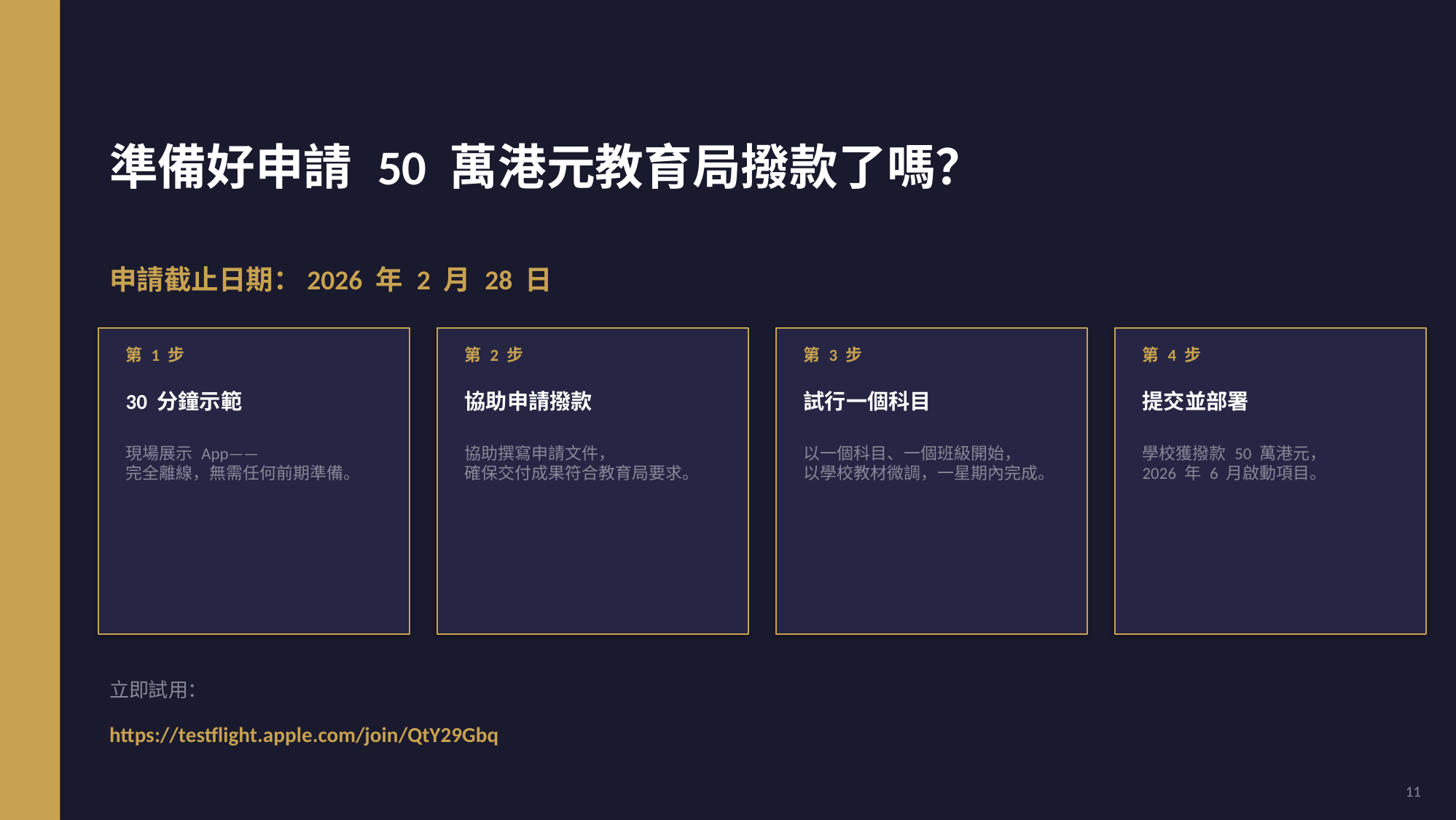

準備好申請 50 萬港元教育局撥款了嗎？
申請截止日期：2026 年 2 月 28 日

第 1 步
第 2 步
第 3 步
第 4 步
30 分鐘示範
協助申請撥款
試行一個科目
提交並部署
現場展示 App——
完全離線，無需任何前期準備。
協助撰寫申請文件，
確保交付成果符合教育局要求。
以一個科目、一個班級開始，
以學校教材微調，一星期內完成。
學校獲撥款 50 萬港元，
2026 年 6 月啟動項目。
立即試用：
https://testflight.apple.com/join/QtY29Gbq
11